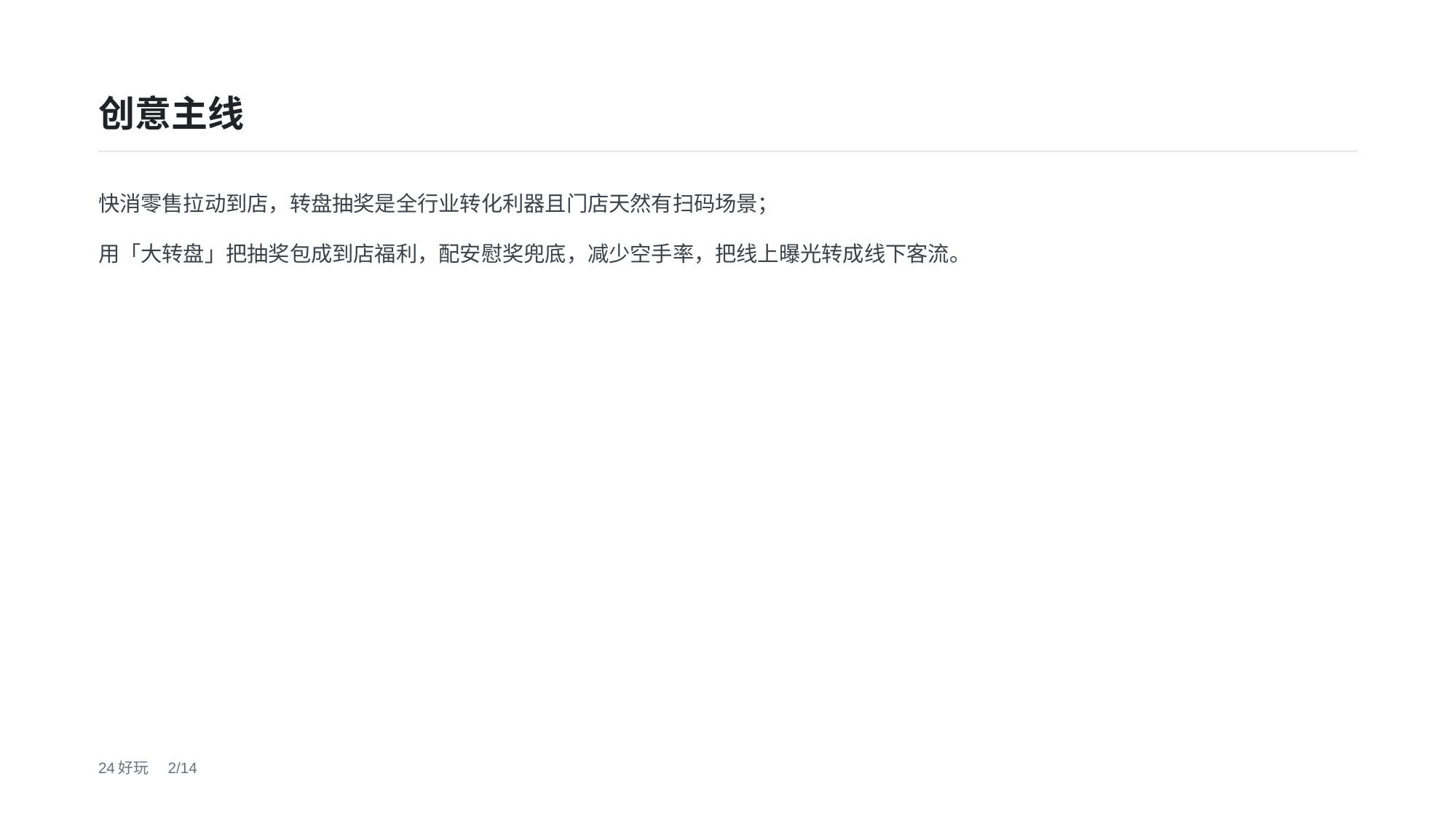

创意主线

快消零售拉动到店，转盘抽奖是全行业转化利器且门店天然有扫码场景；
用「大转盘」把抽奖包成到店福利，配安慰奖兜底，减少空手率，把线上曝光转成线下客流。
24好玩　2/14